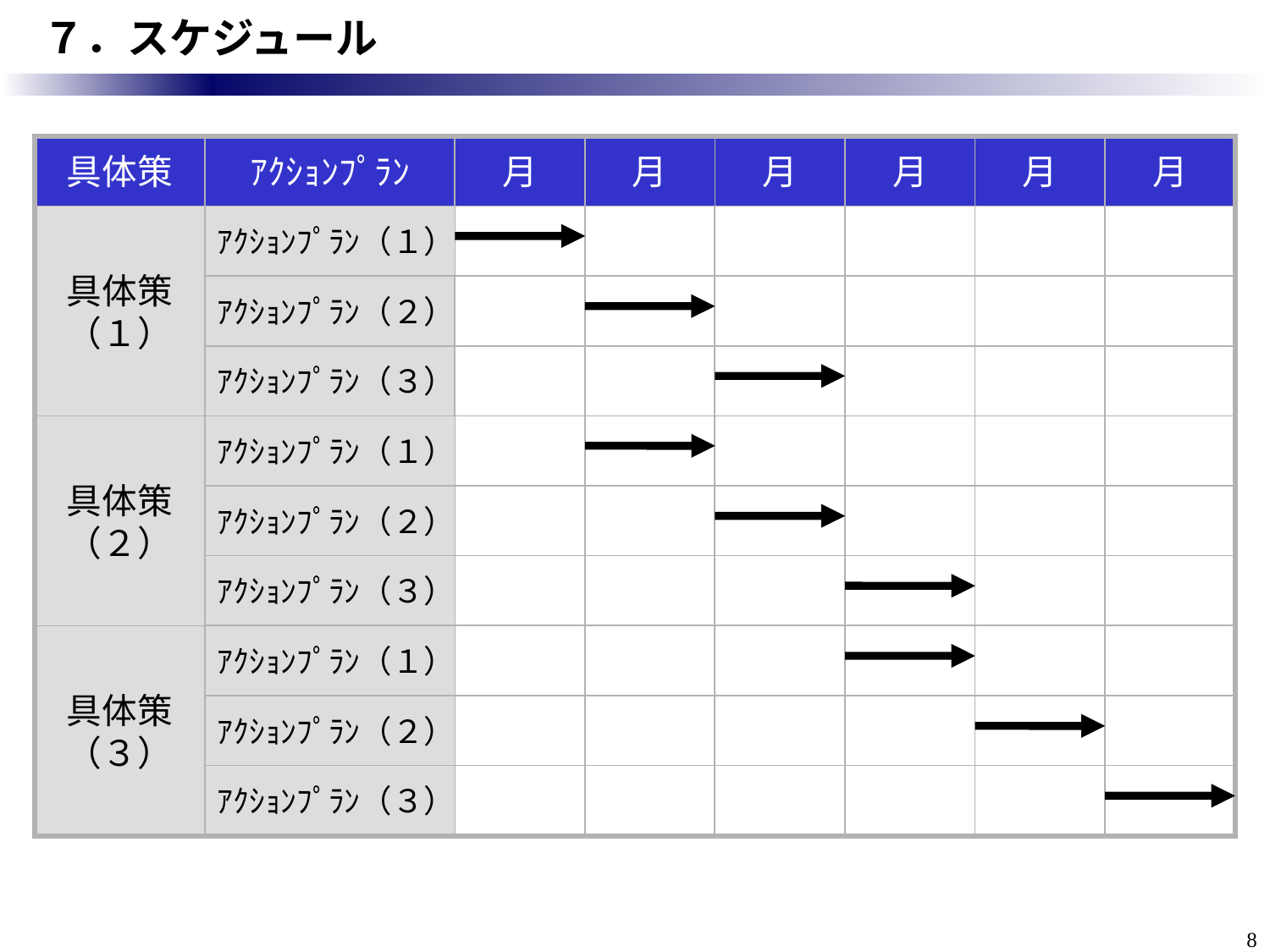

# ７．スケジュール
具体策

ｱｸｼｮﾝﾌﾟﾗﾝ
月
月
月
月
月
月

具体策（１）
ｱｸｼｮﾝﾌﾟﾗﾝ（１）

ｱｸｼｮﾝﾌﾟﾗﾝ（２）

ｱｸｼｮﾝﾌﾟﾗﾝ（３）

具体策（２）
ｱｸｼｮﾝﾌﾟﾗﾝ（１）

ｱｸｼｮﾝﾌﾟﾗﾝ（２）

ｱｸｼｮﾝﾌﾟﾗﾝ（３）

具体策（３）
ｱｸｼｮﾝﾌﾟﾗﾝ（１）

ｱｸｼｮﾝﾌﾟﾗﾝ（２）

ｱｸｼｮﾝﾌﾟﾗﾝ（３）

8